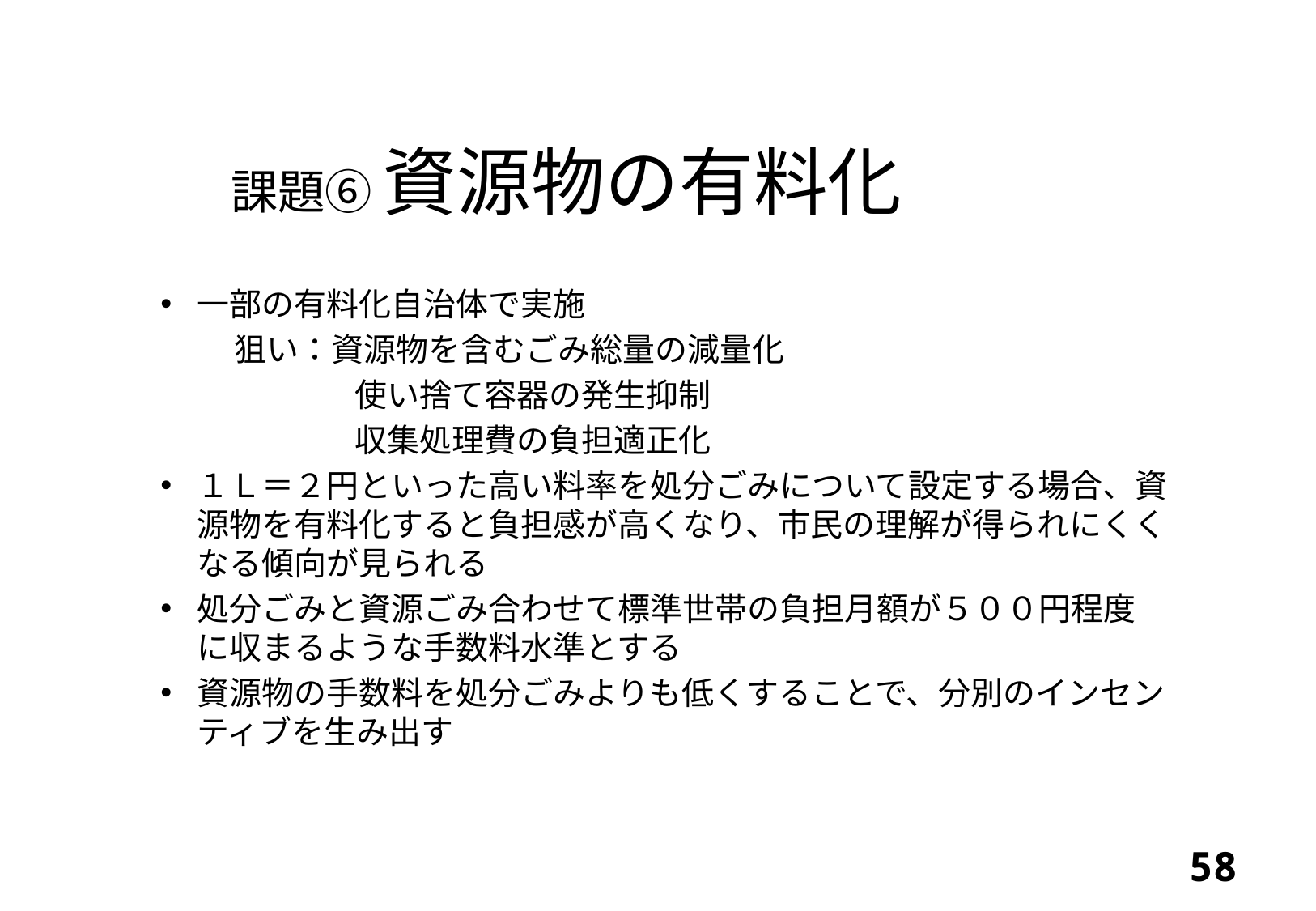

課題⑥ 資源物の有料化
一部の有料化自治体で実施
 　　狙い：資源物を含むごみ総量の減量化
　　　　　　使い捨て容器の発生抑制
　　　　　　収集処理費の負担適正化
１Ｌ＝２円といった高い料率を処分ごみについて設定する場合、資源物を有料化すると負担感が高くなり、市民の理解が得られにくくなる傾向が見られる
処分ごみと資源ごみ合わせて標準世帯の負担月額が５００円程度に収まるような手数料水準とする
資源物の手数料を処分ごみよりも低くすることで、分別のインセンティブを生み出す

58